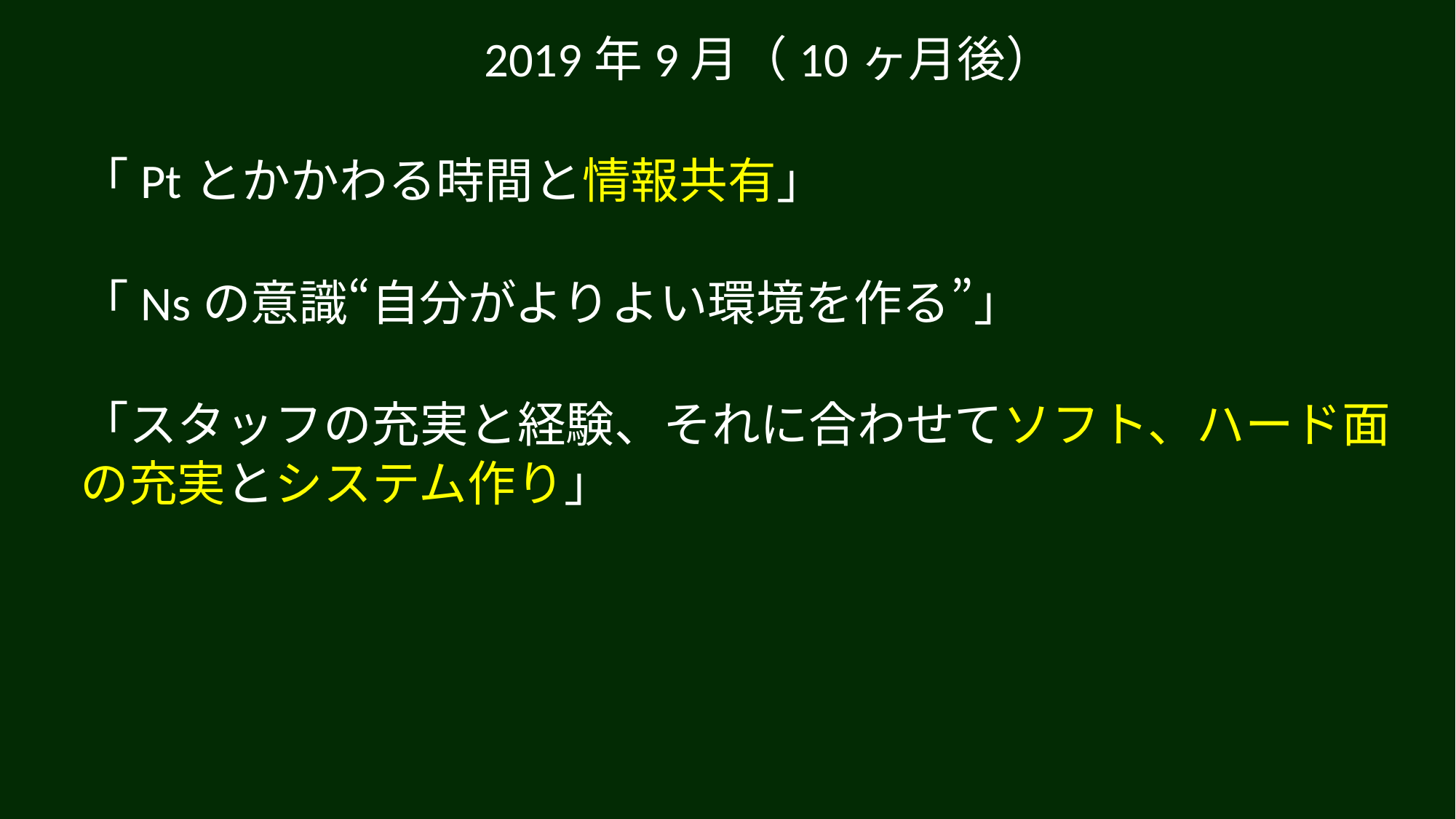

2019年9月（10ヶ月後）
「Ptとかかわる時間と情報共有」
「Nsの意識“自分がよりよい環境を作る”」
「スタッフの充実と経験、それに合わせてソフト、ハード面の充実とシステム作り」